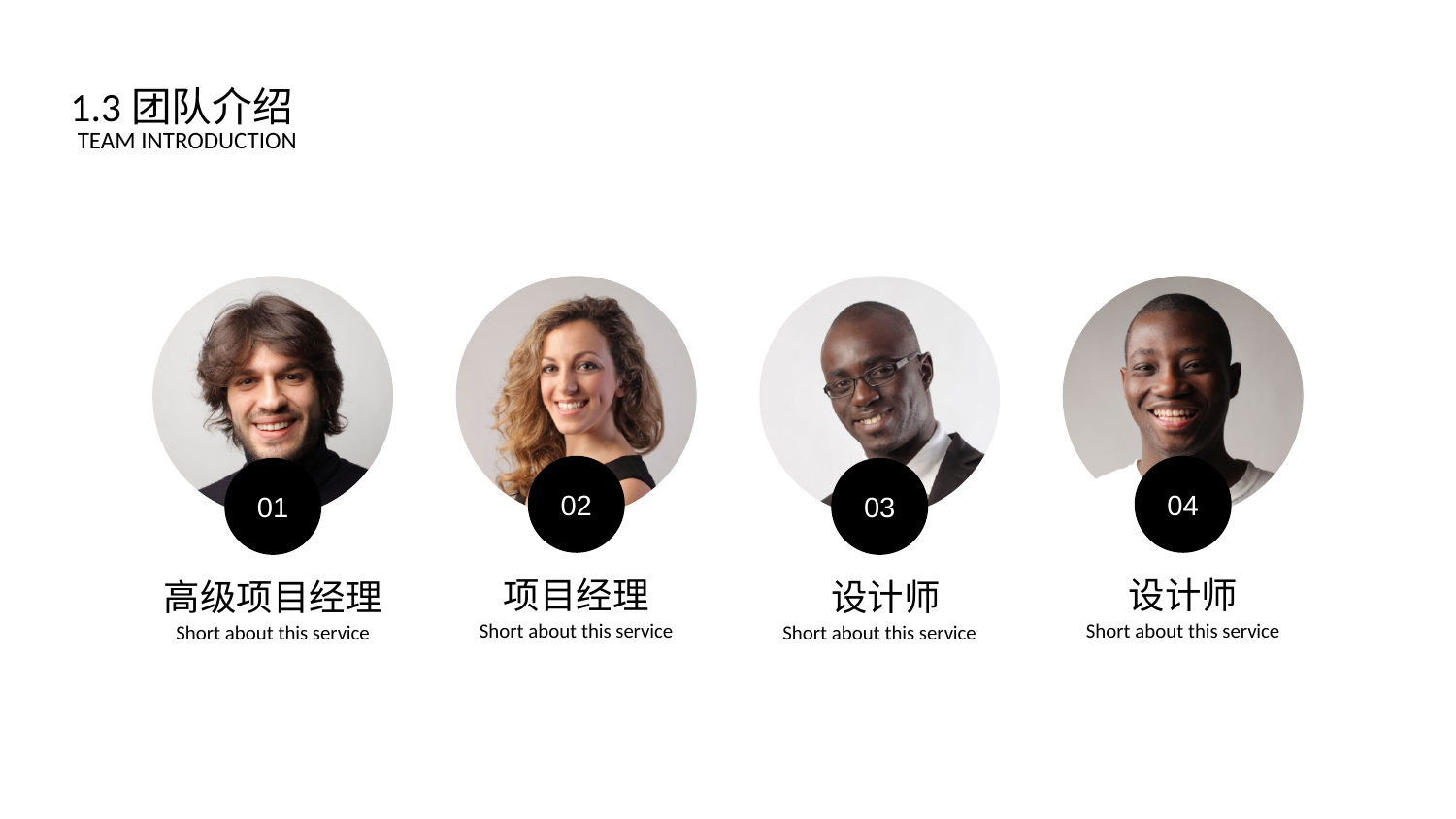

1.3团队介绍
TEAM INTRODUCTION

02
项目经理
Short about this service
04
设计师
Short about this service
01
高级项目经理
Short about this service
03
设计师
Short about this service